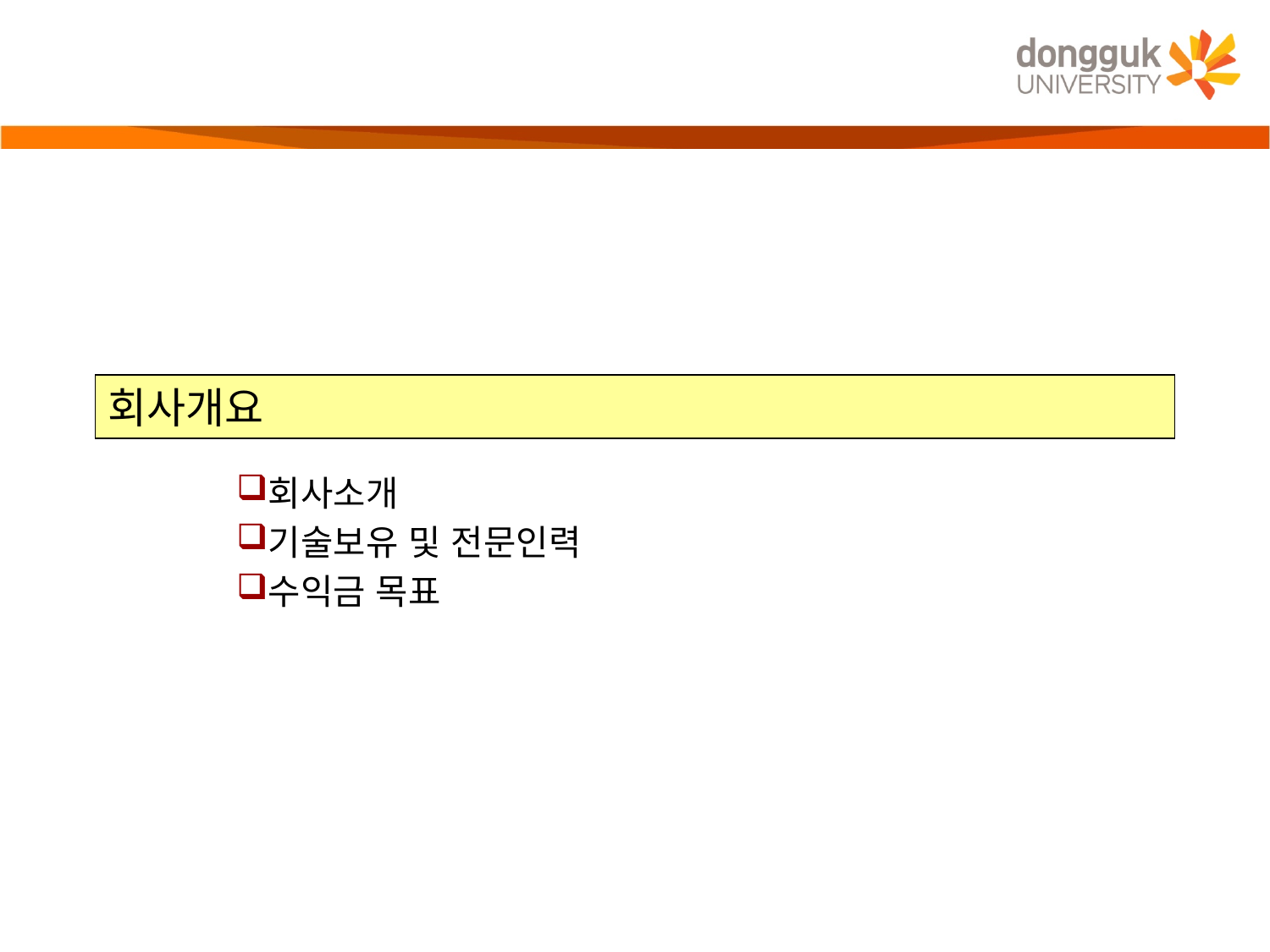

회사개요
회사소개
기술보유 및 전문인력
수익금 목표